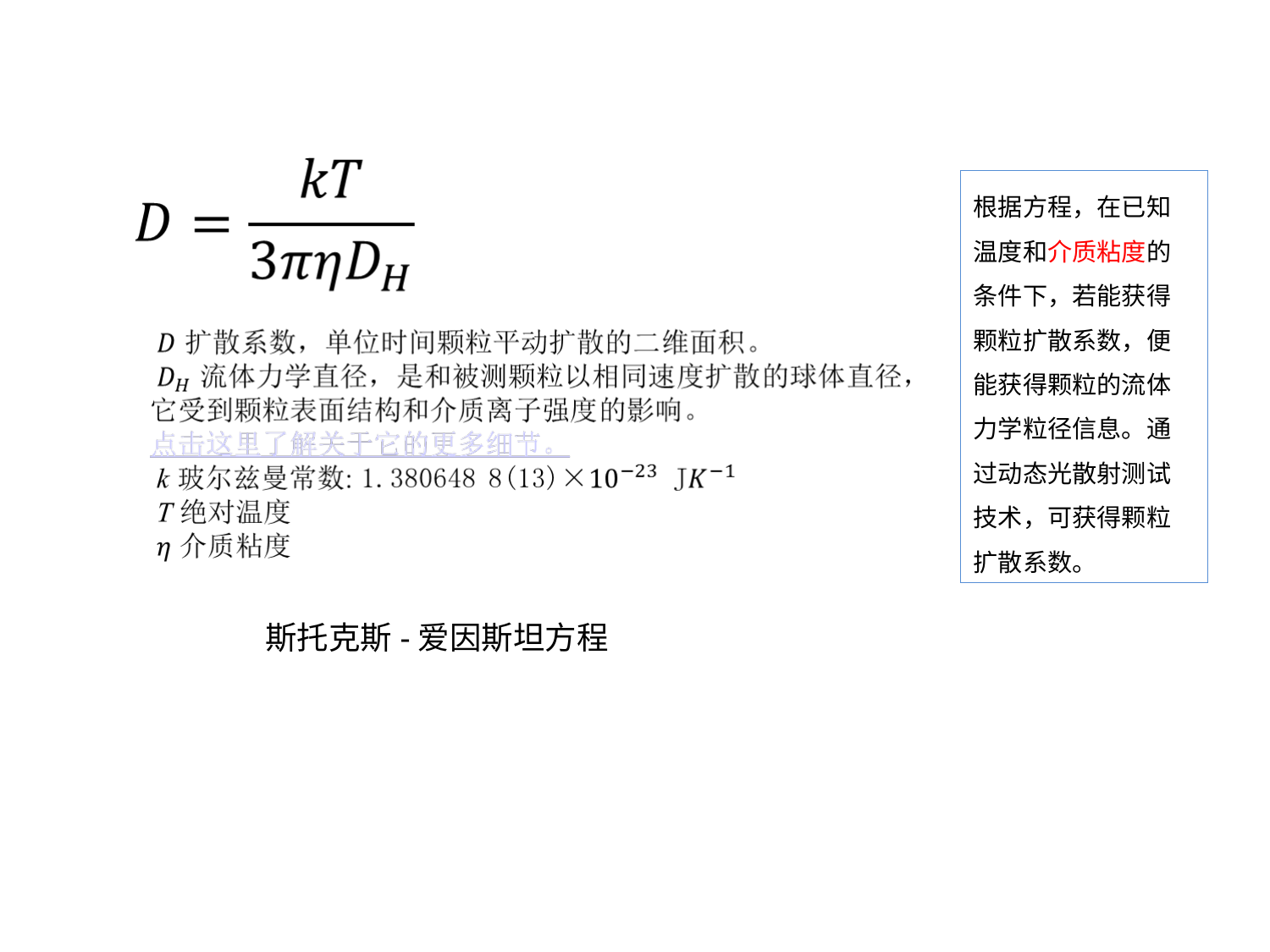

根据方程，在已知温度和介质粘度的条件下，若能获得颗粒扩散系数，便能获得颗粒的流体力学粒径信息。通过动态光散射测试技术，可获得颗粒扩散系数。
斯托克斯-爱因斯坦方程